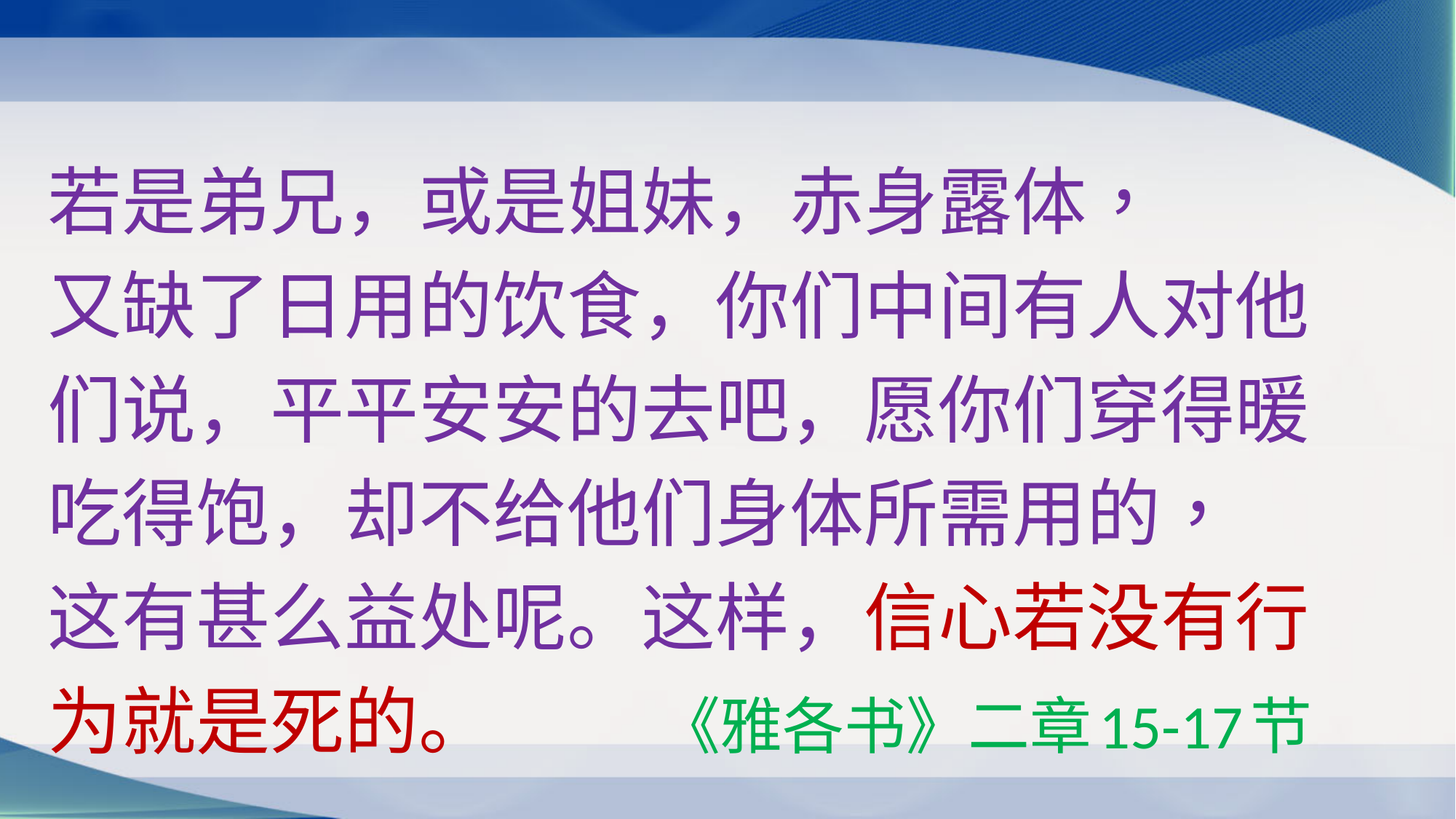

若是弟兄，或是姐妹，赤身露体，
又缺了日用的饮食，你们中间有人对他
们说，平平安安的去吧，愿你们穿得暖
吃得饱，却不给他们身体所需用的，
这有甚么益处呢。这样，信心若没有行
为就是死的。          《雅各书》二章15-17节